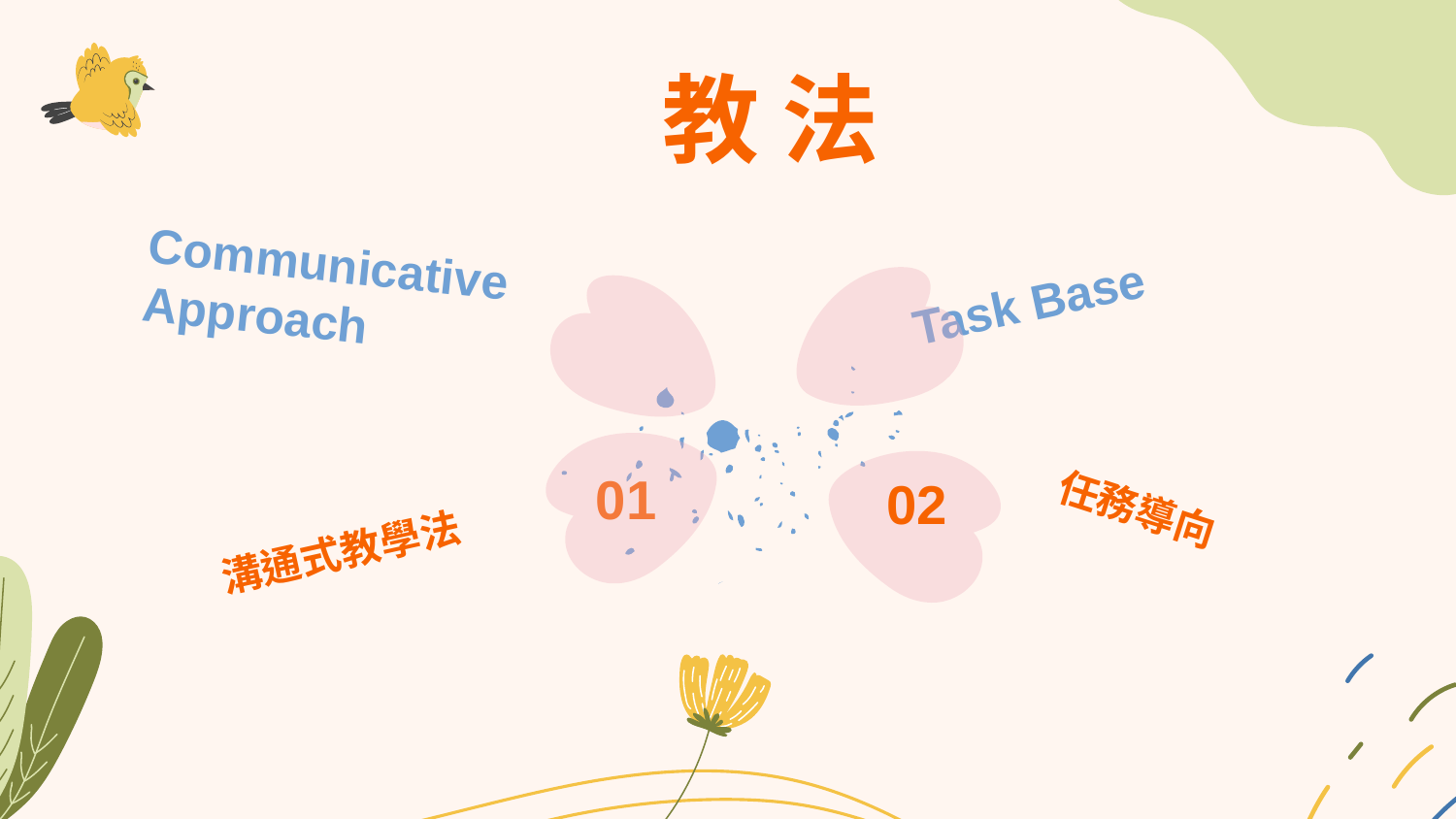

教 法
# Communicative   Approach
  Task Base

01
02
任務導向
溝通式教學法